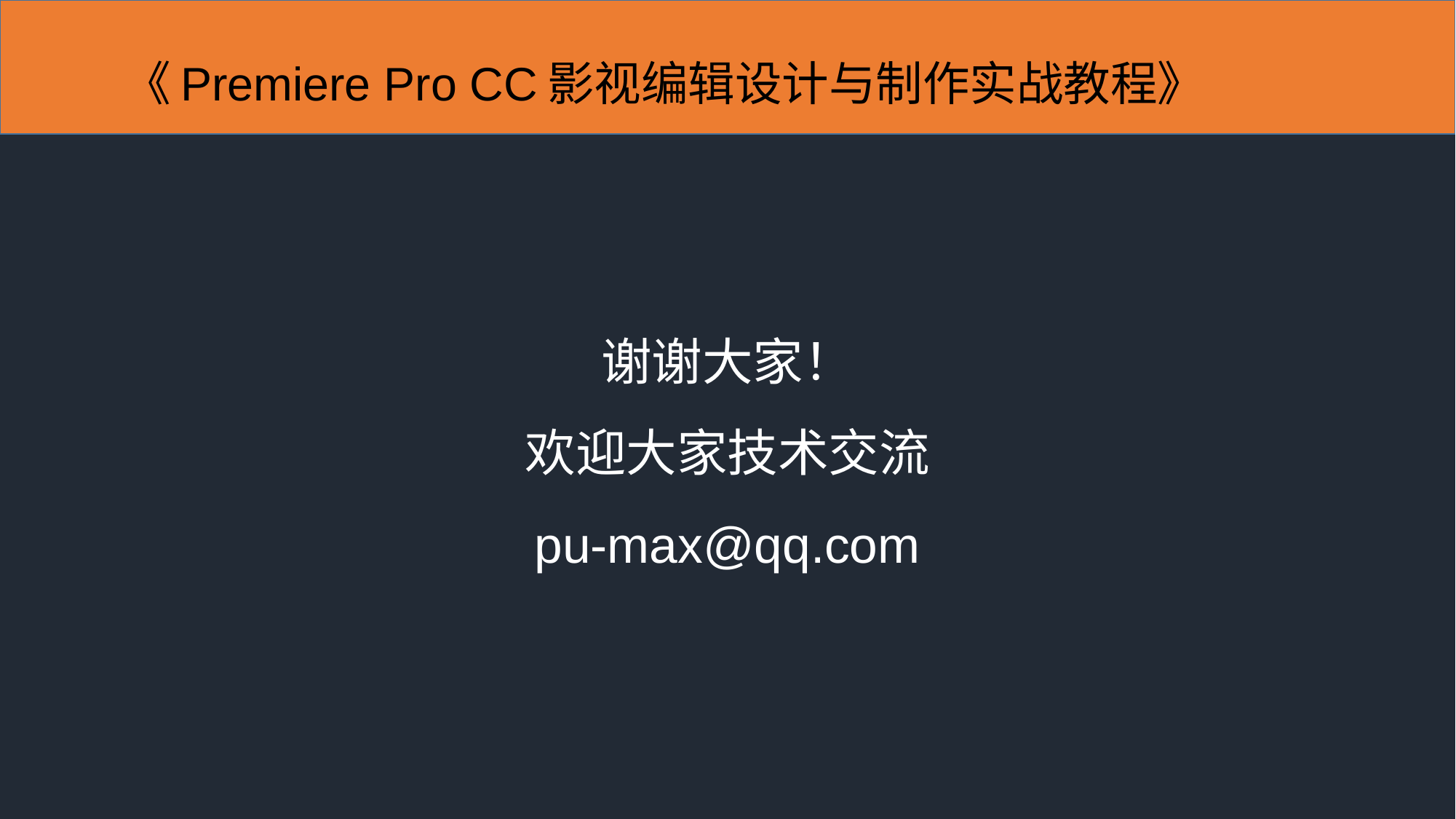

《Premiere Pro CC影视编辑设计与制作实战教程》
# 谢谢大家！ 欢迎大家技术交流 pu-max@qq.com